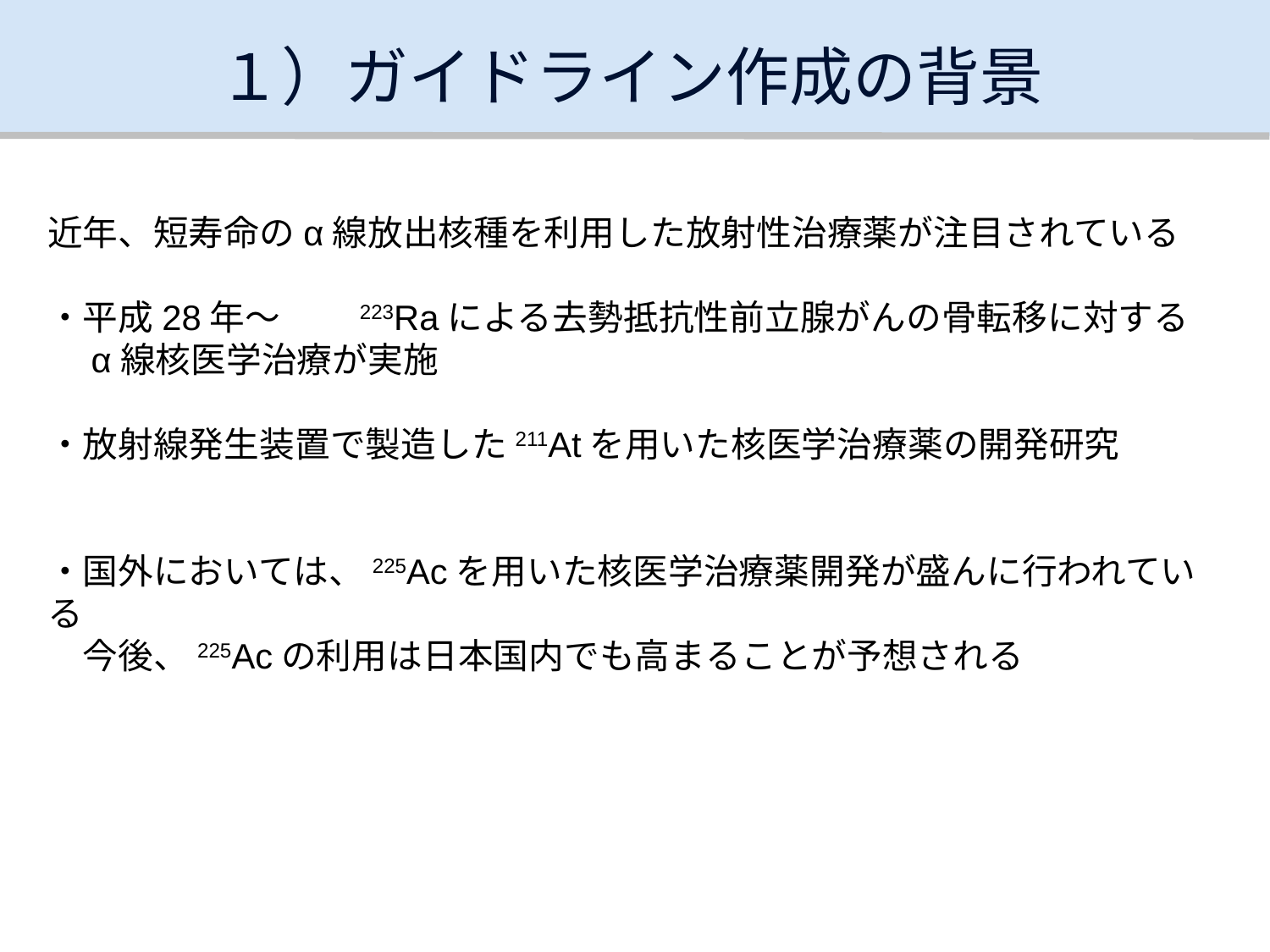

１）ガイドライン作成の背景
近年、短寿命のα線放出核種を利用した放射性治療薬が注目されている

・平成28年〜　　223Raによる去勢抵抗性前立腺がんの骨転移に対する
　α線核医学治療が実施

・放射線発生装置で製造した211Atを用いた核医学治療薬の開発研究

・国外においては、225Acを用いた核医学治療薬開発が盛んに行われている
　今後、225Acの利用は日本国内でも高まることが予想される